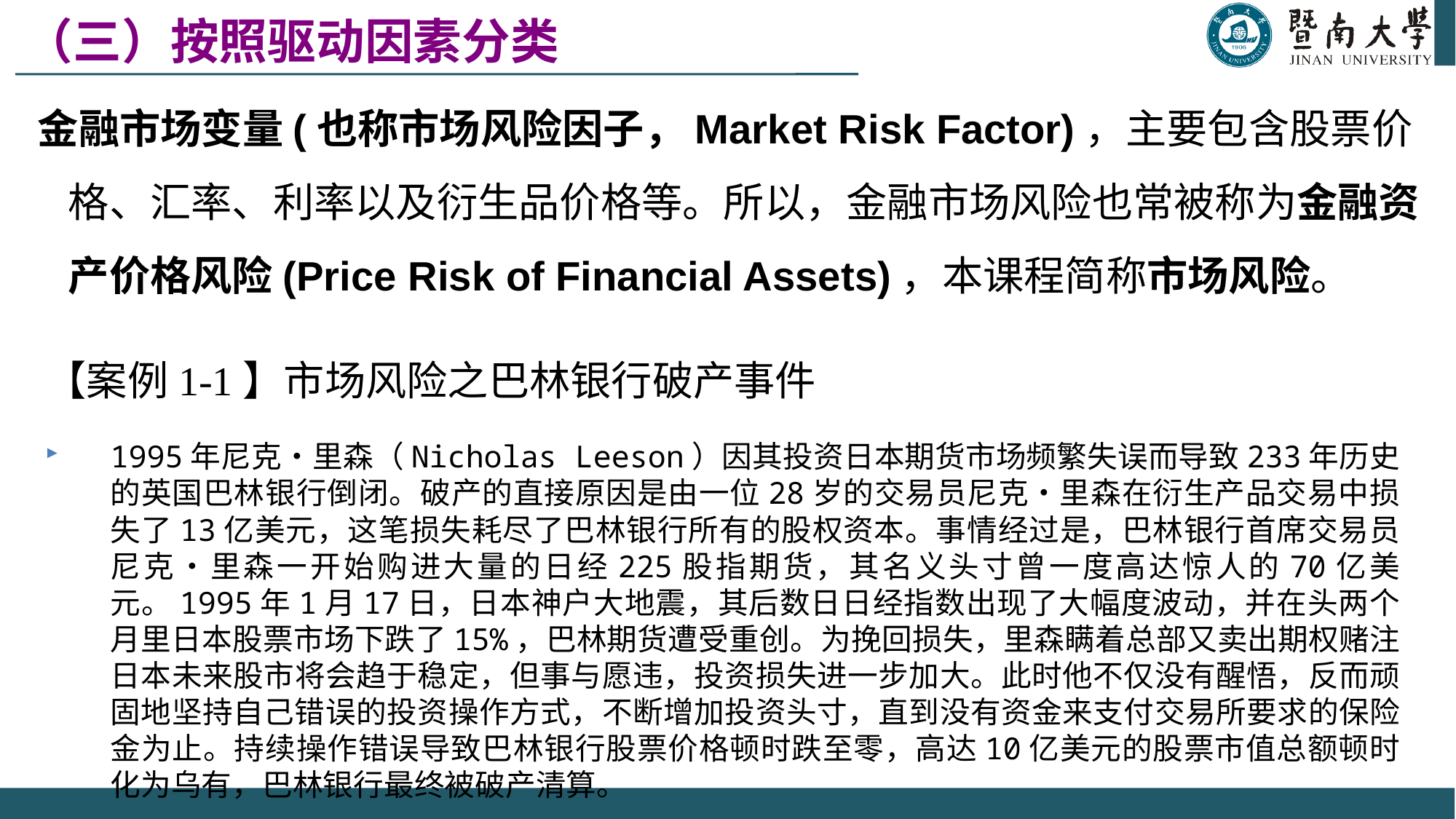

（三）按照驱动因素分类

金融市场变量(也称市场风险因子，Market Risk Factor)，主要包含股票价格、汇率、利率以及衍生品价格等。所以，金融市场风险也常被称为金融资产价格风险(Price Risk of Financial Assets)，本课程简称市场风险。
【案例1-1】市场风险之巴林银行破产事件

1995年尼克•里森（Nicholas Leeson）因其投资日本期货市场频繁失误而导致233年历史的英国巴林银行倒闭。破产的直接原因是由一位28岁的交易员尼克•里森在衍生产品交易中损失了13亿美元，这笔损失耗尽了巴林银行所有的股权资本。事情经过是，巴林银行首席交易员尼克•里森一开始购进大量的日经225股指期货，其名义头寸曾一度高达惊人的70亿美元。1995年1月17日，日本神户大地震，其后数日日经指数出现了大幅度波动，并在头两个月里日本股票市场下跌了15%，巴林期货遭受重创。为挽回损失，里森瞒着总部又卖出期权赌注日本未来股市将会趋于稳定，但事与愿违，投资损失进一步加大。此时他不仅没有醒悟，反而顽固地坚持自己错误的投资操作方式，不断增加投资头寸，直到没有资金来支付交易所要求的保险金为止。持续操作错误导致巴林银行股票价格顿时跌至零，高达10亿美元的股票市值总额顿时化为乌有，巴林银行最终被破产清算。